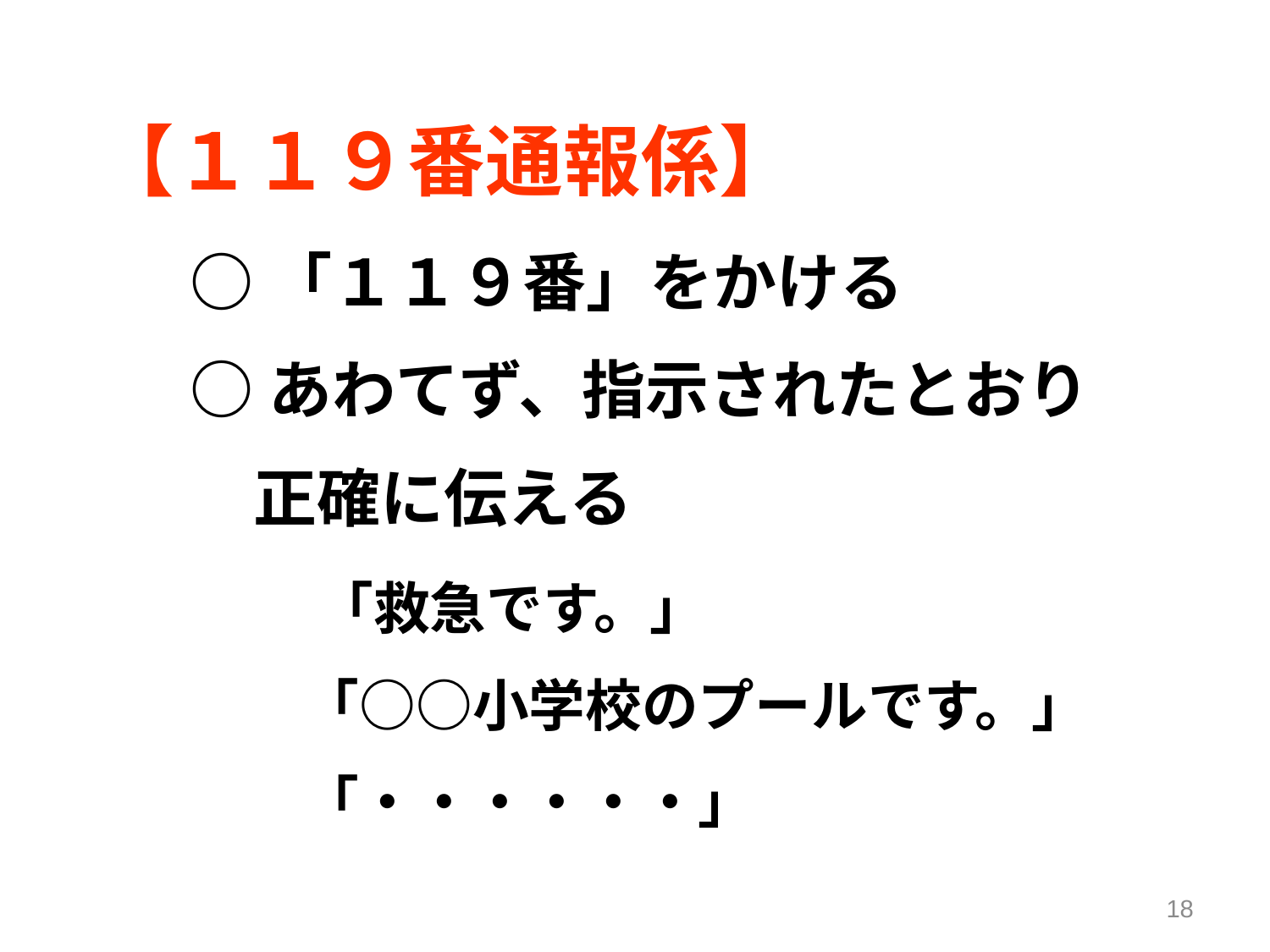

【１１９番通報係】
○「１１９番」をかける
○あわてず、指示されたとおり
　正確に伝える
　　「救急です。」
　　「○○小学校のプールです。」
　　「・・・・・・」
18